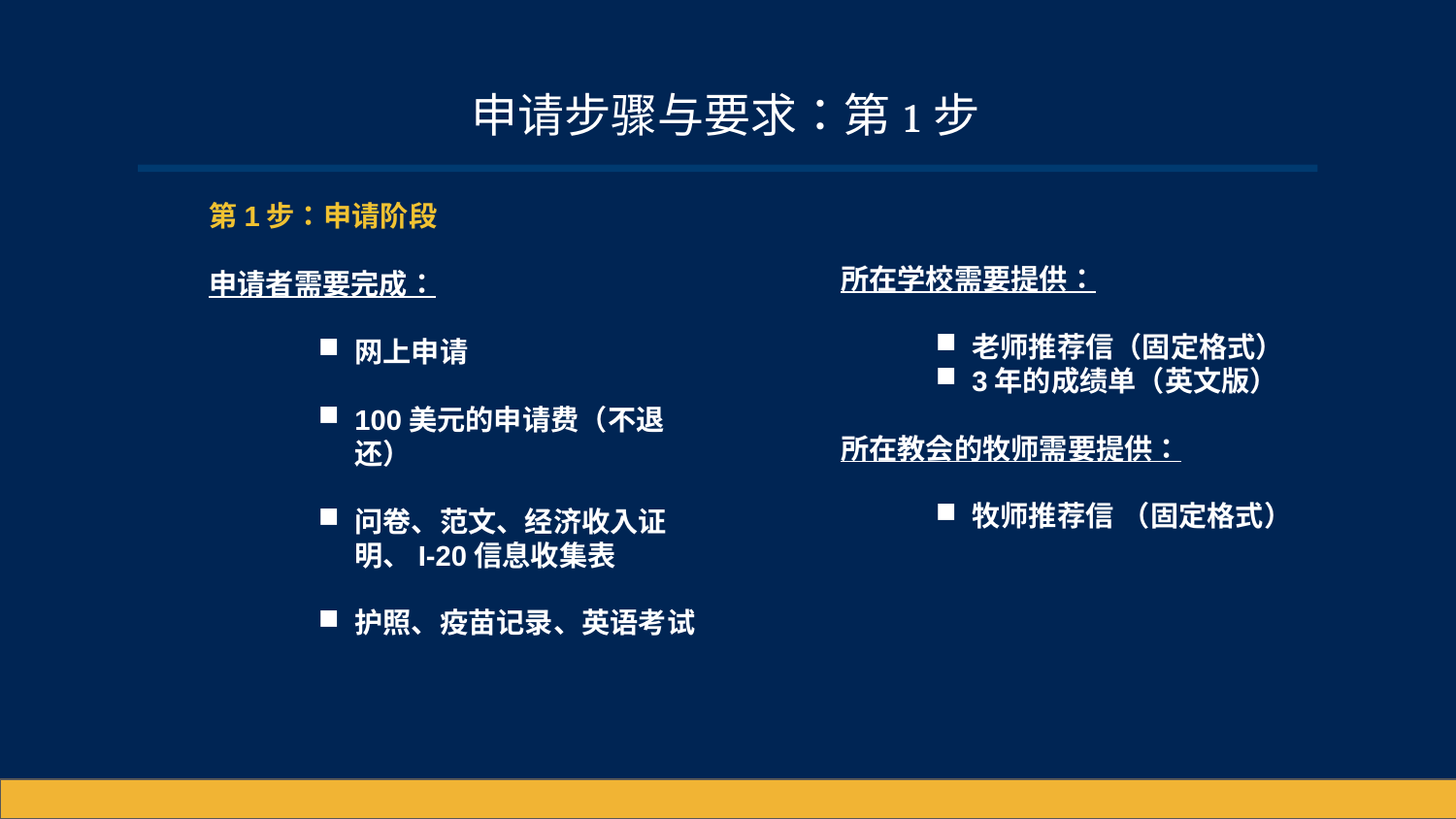

# 申请步骤与要求：第1步
第1步：申请阶段

申请者需要完成：

网上申请

100美元的申请费（不退还）

问卷、范文、经济收入证明、I-20信息收集表

护照、疫苗记录、英语考试

所在学校需要提供：

老师推荐信（固定格式）
3年的成绩单（英文版）

所在教会的牧师需要提供：

牧师推荐信 （固定格式）